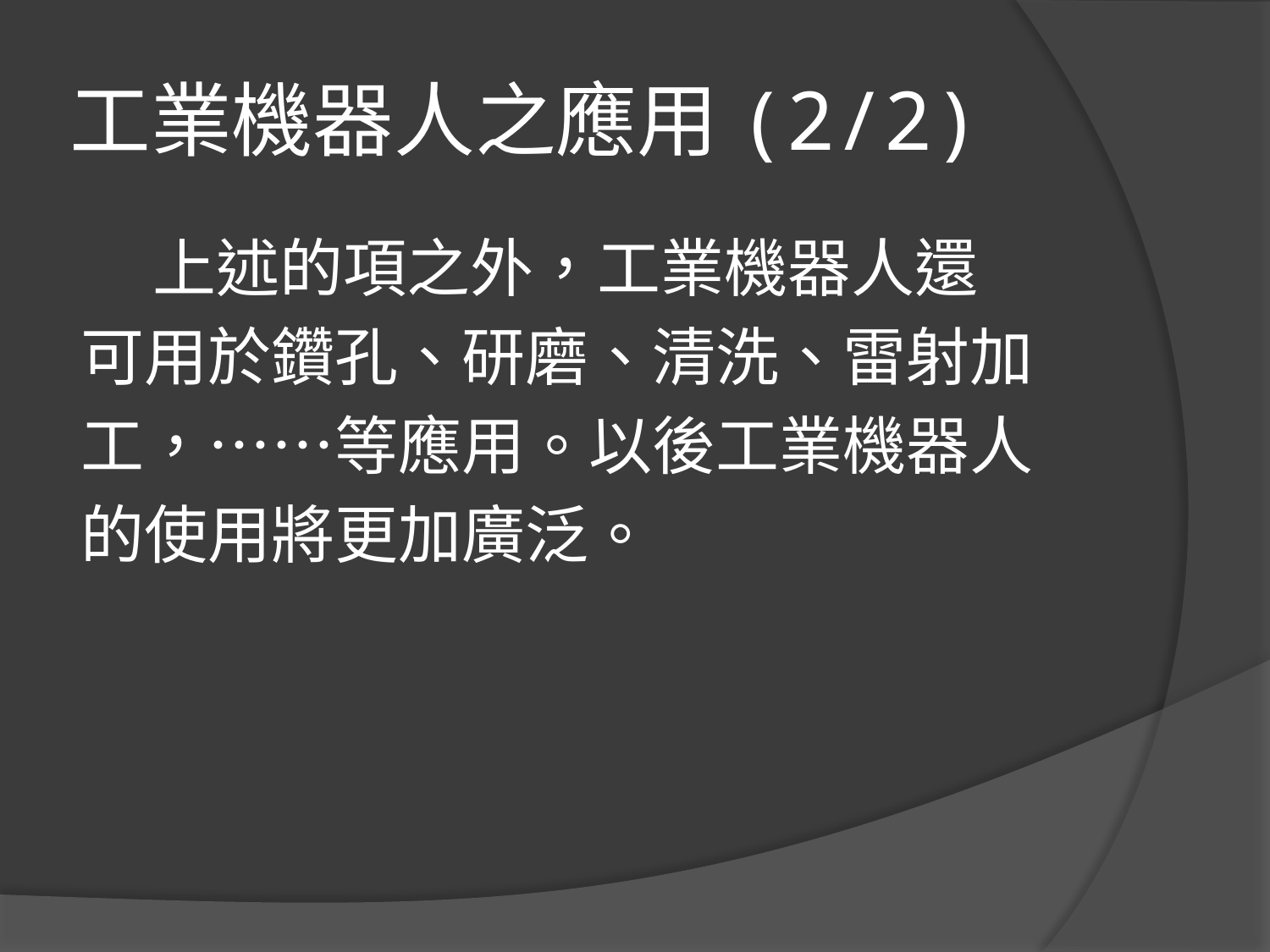

# 工業機器人之應用(2/2)
    上述的項之外，工業機器人還
可用於鑽孔、研磨、清洗、雷射加
工，……等應用。以後工業機器人
的使用將更加廣泛。